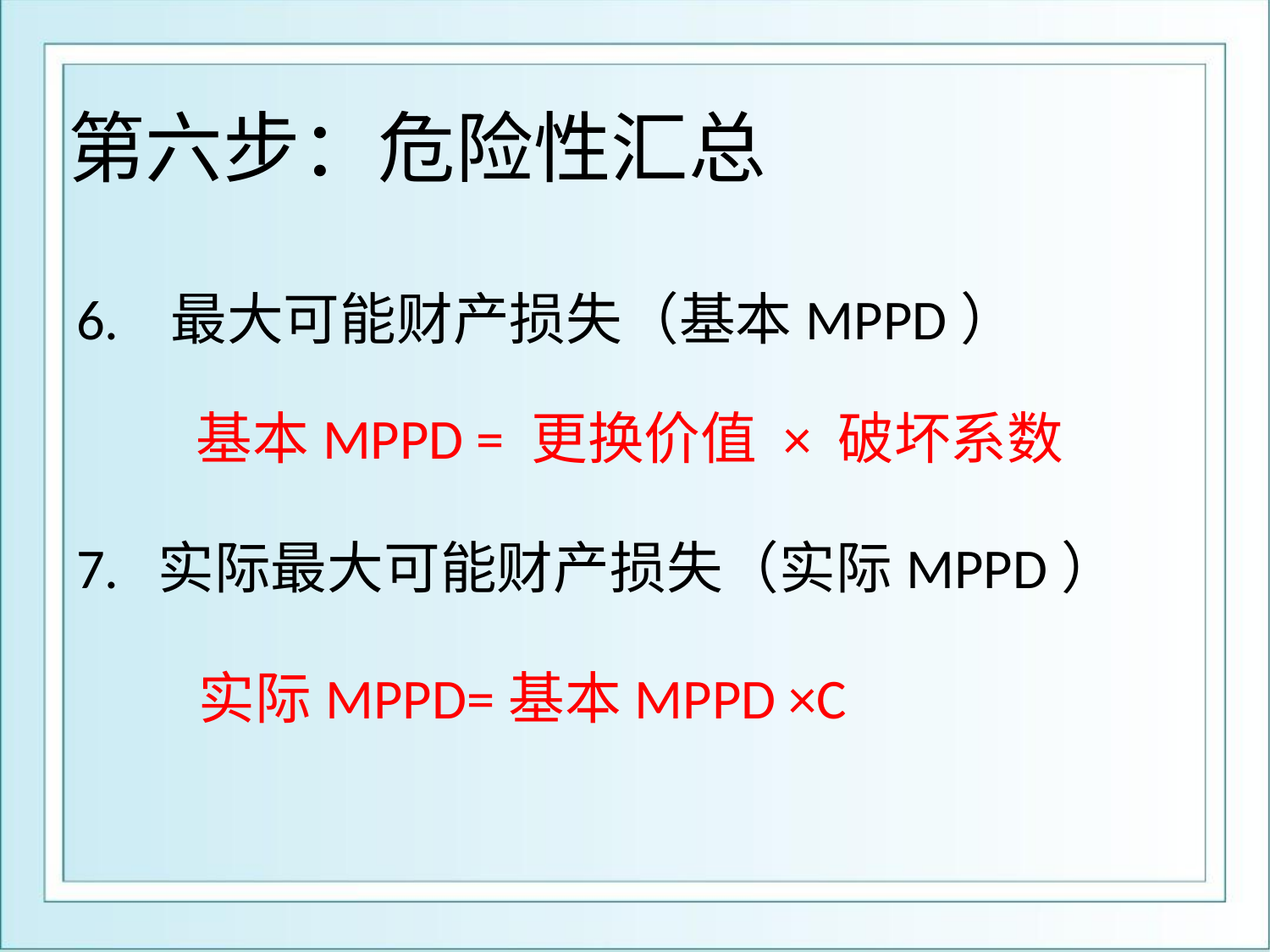

# 第六步：危险性汇总
6.   最大可能财产损失（基本MPPD）
    基本MPPD = 更换价值 × 破坏系数
7.  实际最大可能财产损失（实际MPPD）
     实际MPPD=基本MPPD ×C